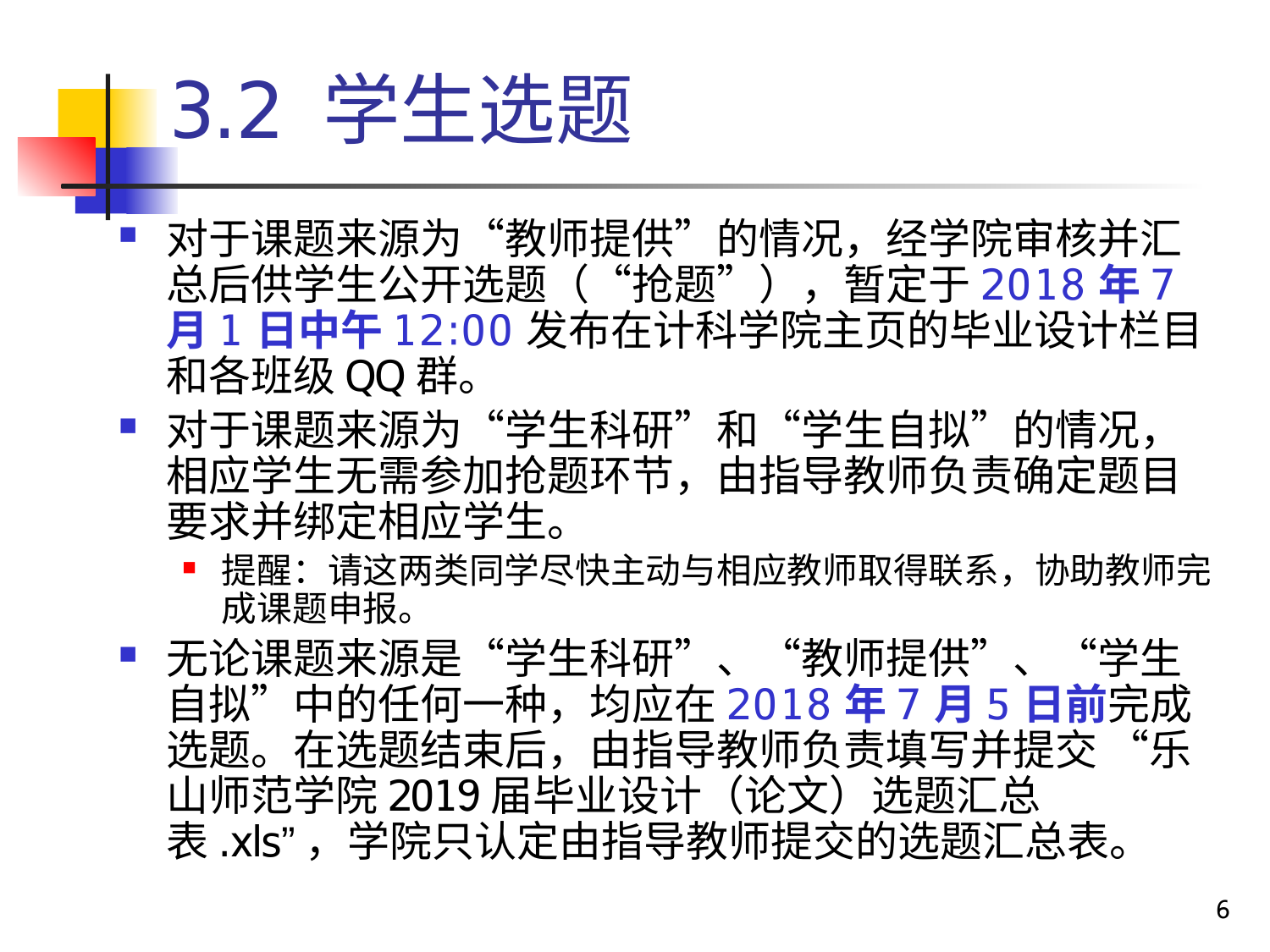

# 3.2 学生选题
对于课题来源为“教师提供”的情况，经学院审核并汇总后供学生公开选题（“抢题”），暂定于2018年7月1日中午12:00发布在计科学院主页的毕业设计栏目和各班级QQ群。
对于课题来源为“学生科研”和“学生自拟”的情况，相应学生无需参加抢题环节，由指导教师负责确定题目要求并绑定相应学生。
提醒：请这两类同学尽快主动与相应教师取得联系，协助教师完成课题申报。
无论课题来源是“学生科研”、“教师提供”、“学生自拟”中的任何一种，均应在2018年7月5日前完成选题。在选题结束后，由指导教师负责填写并提交 “乐山师范学院2019届毕业设计（论文）选题汇总表.xls”，学院只认定由指导教师提交的选题汇总表。
6